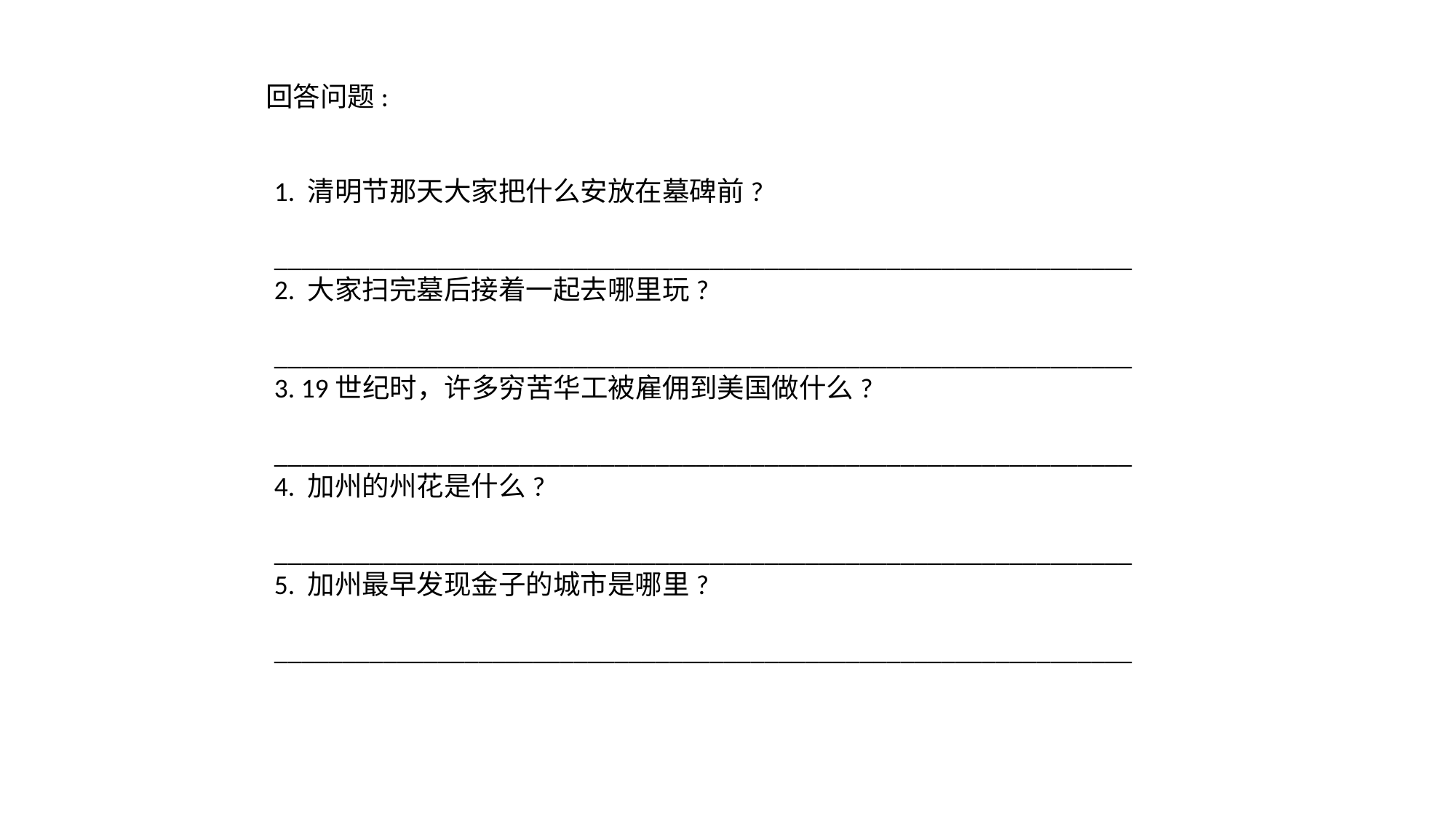

回答问题:
1. 清明节那天大家把什么安放在墓碑前?

_______________________________________________________________
2. 大家扫完墓后接着一起去哪里玩?

_______________________________________________________________
3. 19世纪时，许多穷苦华工被雇佣到美国做什么?

_______________________________________________________________
4. 加州的州花是什么?

_______________________________________________________________
5. 加州最早发现金子的城市是哪里?

_______________________________________________________________